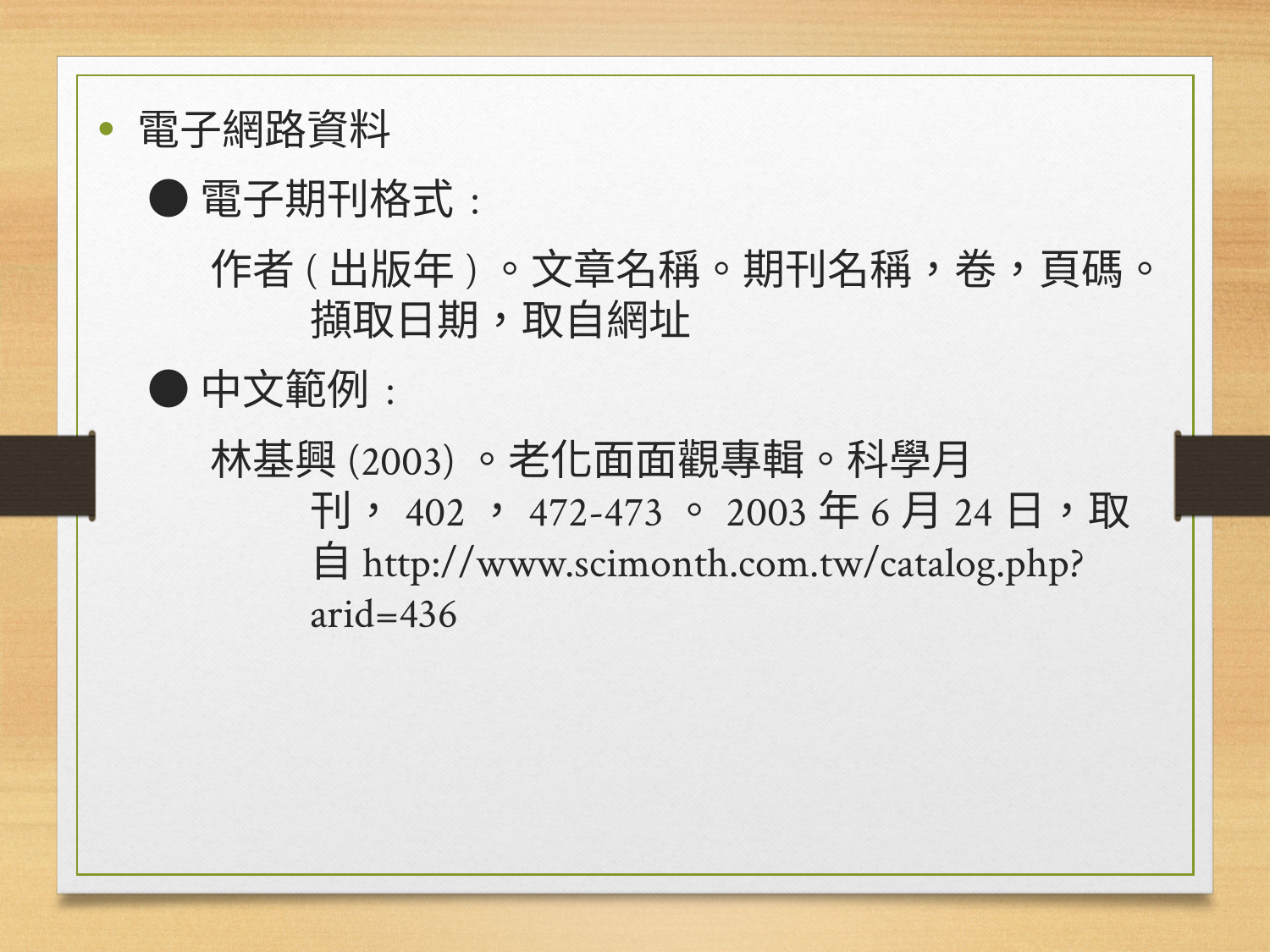

電子網路資料
●電子期刊格式﹕
作者(出版年)。文章名稱。期刊名稱，卷，頁碼。擷取日期，取自網址
●中文範例﹕
林基興(2003)。老化面面觀專輯。科學月刊，402，472-473。2003年6月24日，取自http://www.scimonth.com.tw/catalog.php?arid=436